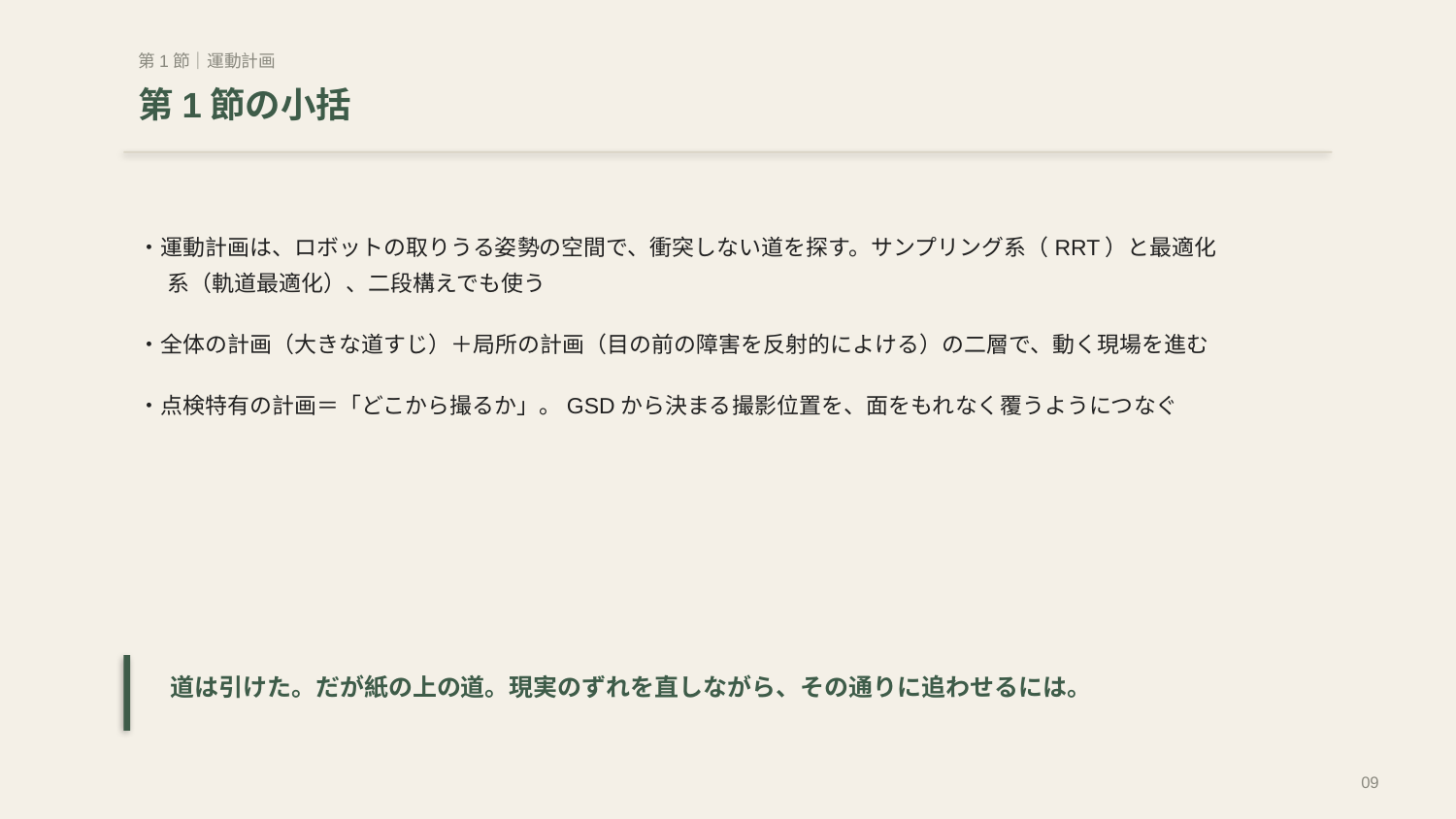

第1節｜運動計画
第1節の小括

・運動計画は、ロボットの取りうる姿勢の空間で、衝突しない道を探す。サンプリング系（RRT）と最適化系（軌道最適化）、二段構えでも使う
・全体の計画（大きな道すじ）＋局所の計画（目の前の障害を反射的によける）の二層で、動く現場を進む
・点検特有の計画＝「どこから撮るか」。GSDから決まる撮影位置を、面をもれなく覆うようにつなぐ

道は引けた。だが紙の上の道。現実のずれを直しながら、その通りに追わせるには。
09